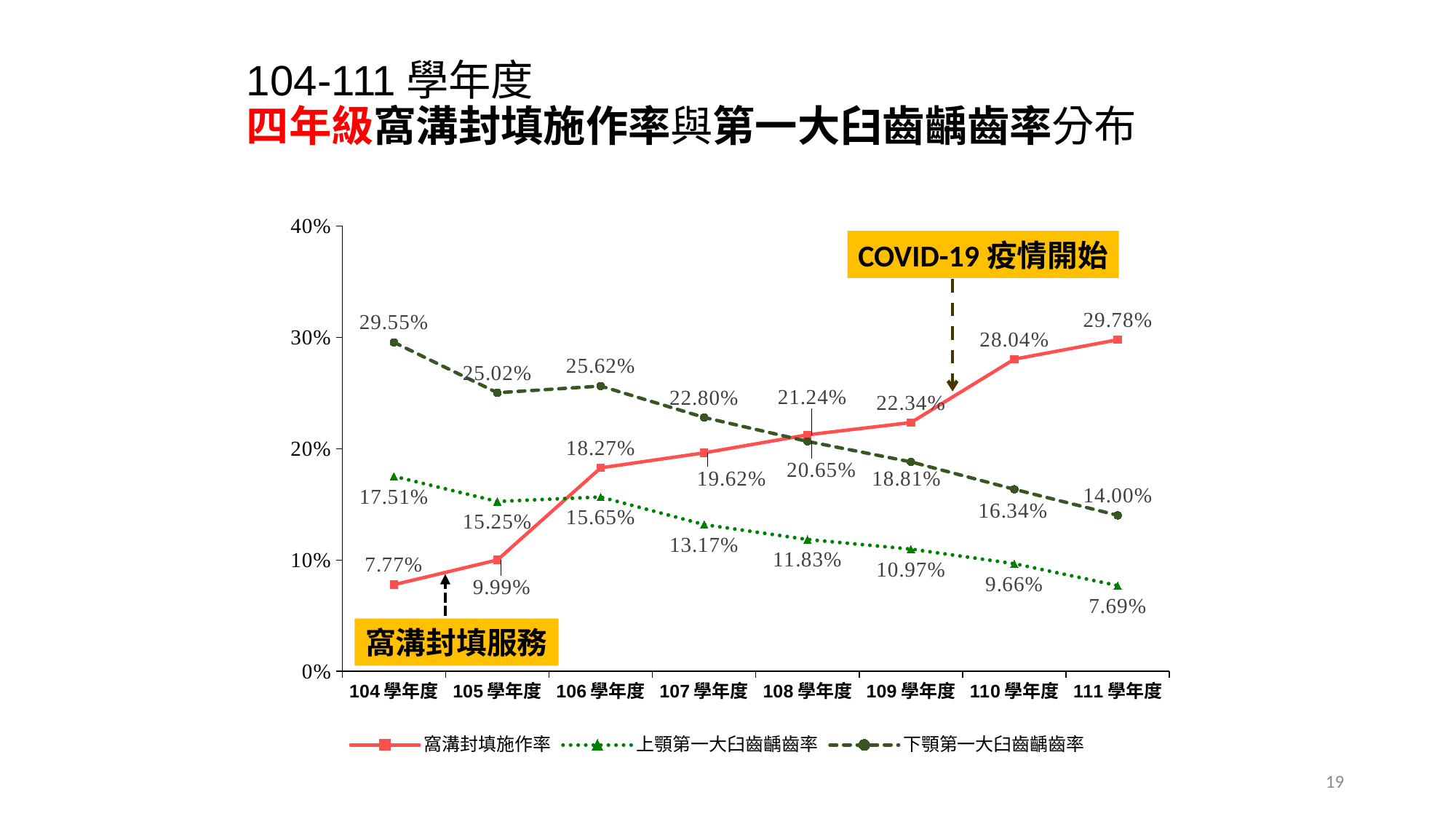

# 104-111學年度 四年級窩溝封填施作率與第一大臼齒齲齒率分布

### Chart

| Category | 窩溝封填施作率 | 上顎第一大臼齒齲齒率 | 下顎第一大臼齒齲齒率 |
|---|---|---|---|
| 104學年度 | 0.0777 | 0.1751 | 0.2955 |
| 105學年度 | 0.0999 | 0.1525 | 0.2502 |
| 106學年度 | 0.1827 | 0.1565 | 0.2562 |
| 107學年度 | 0.1962 | 0.1317 | 0.228 |
| 108學年度 | 0.2124 | 0.1183 | 0.2065 |
| 109學年度 | 0.2234 | 0.1097 | 0.1881 |
| 110學年度 | 0.2804 | 0.0966 | 0.1634 |
| 111學年度 | 0.2978 | 0.0769 | 0.14 |
COVID-19疫情開始
窩溝封填服務
19